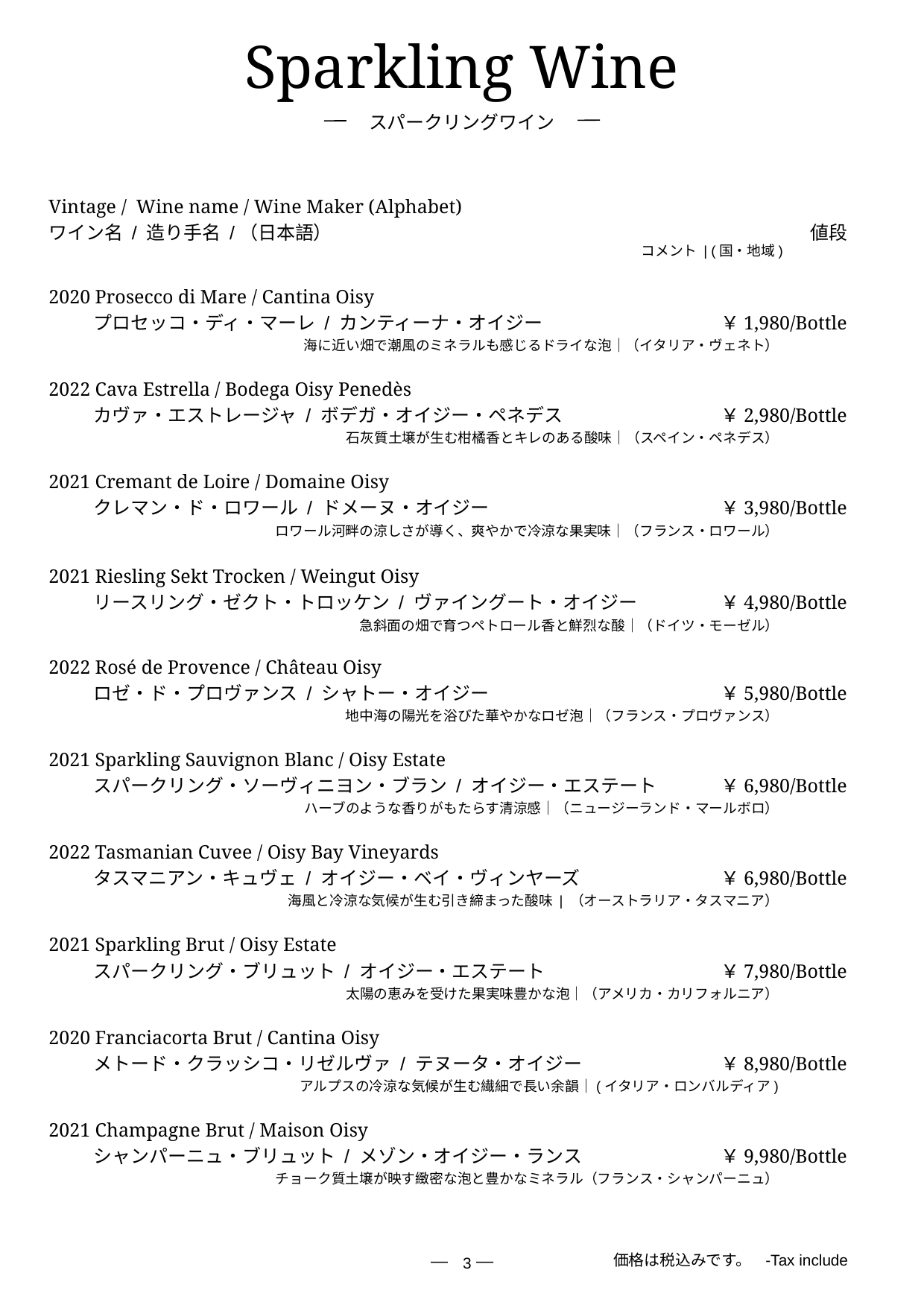

Sparkling Wine

スパークリングワイン

Vintage /  Wine name / Wine Maker (Alphabet)
ワイン名 / 造り手名 /（日本語）
値段
コメント | (国・地域)
2020 Prosecco di Mare / Cantina Oisy
プロセッコ・ディ・マーレ / カンティーナ・オイジー
￥1,980/Bottle
海に近い畑で潮風のミネラルも感じるドライな泡｜（イタリア・ヴェネト）
2022 Cava Estrella / Bodega Oisy Penedès
カヴァ・エストレージャ / ボデガ・オイジー・ペネデス
￥2,980/Bottle
石灰質土壌が生む柑橘香とキレのある酸味｜（スペイン・ペネデス）
2021 Cremant de Loire / Domaine Oisy
クレマン・ド・ロワール / ドメーヌ・オイジー
￥3,980/Bottle
ロワール河畔の涼しさが導く、爽やかで冷涼な果実味｜（フランス・ロワール）
2021 Riesling Sekt Trocken / Weingut Oisy
リースリング・ゼクト・トロッケン / ヴァイングート・オイジー
￥4,980/Bottle
急斜面の畑で育つペトロール香と鮮烈な酸｜（ドイツ・モーゼル）
2022 Rosé de Provence / Château Oisy
ロゼ・ド・プロヴァンス / シャトー・オイジー
￥5,980/Bottle
地中海の陽光を浴びた華やかなロゼ泡｜（フランス・プロヴァンス）
2021 Sparkling Sauvignon Blanc / Oisy Estate
スパークリング・ソーヴィニヨン・ブラン / オイジー・エステート
￥6,980/Bottle
ハーブのような香りがもたらす清涼感｜（ニュージーランド・マールボロ）
2022 Tasmanian Cuvee / Oisy Bay Vineyards
タスマニアン・キュヴェ / オイジー・ベイ・ヴィンヤーズ
￥6,980/Bottle
海風と冷涼な気候が生む引き締まった酸味 | （オーストラリア・タスマニア）
2021 Sparkling Brut / Oisy Estate
スパークリング・ブリュット / オイジー・エステート
￥7,980/Bottle
太陽の恵みを受けた果実味豊かな泡｜（アメリカ・カリフォルニア）
2020 Franciacorta Brut / Cantina Oisy
メトード・クラッシコ・リゼルヴァ / テヌータ・オイジー
￥8,980/Bottle
アルプスの冷涼な気候が生む繊細で長い余韻｜(イタリア・ロンバルディア)
2021 Champagne Brut / Maison Oisy
シャンパーニュ・ブリュット / メゾン・オイジー・ランス
￥9,980/Bottle
チョーク質土壌が映す緻密な泡と豊かなミネラル（フランス・シャンパーニュ）

価格は税込みです。   -Tax include
3